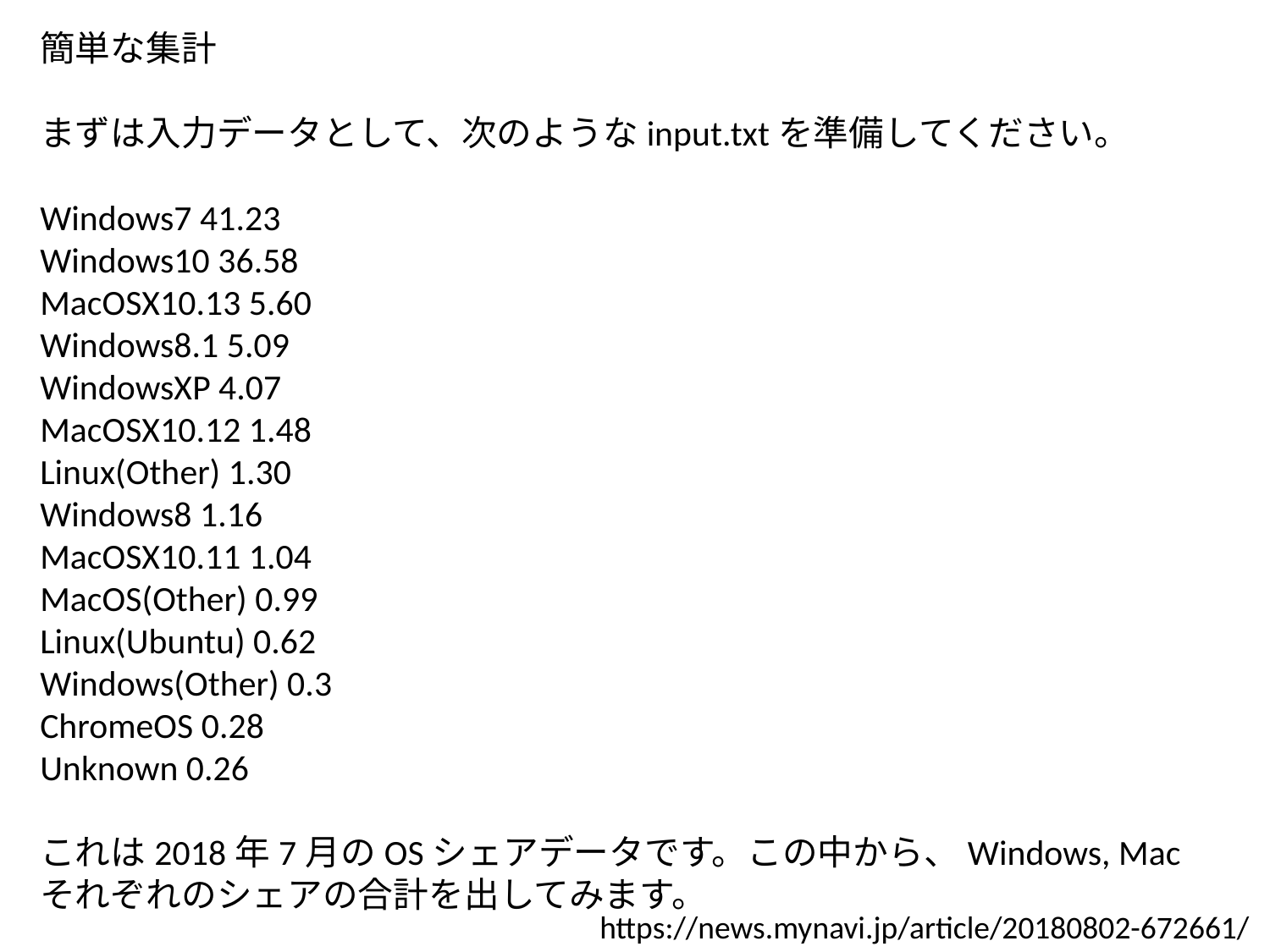

簡単な集計

まずは入力データとして、次のようなinput.txtを準備してください。

Windows7 41.23
Windows10 36.58
MacOSX10.13 5.60
Windows8.1 5.09
WindowsXP 4.07
MacOSX10.12 1.48
Linux(Other) 1.30
Windows8 1.16
MacOSX10.11 1.04
MacOS(Other) 0.99
Linux(Ubuntu) 0.62
Windows(Other) 0.3
ChromeOS 0.28
Unknown 0.26

これは2018年7月のOSシェアデータです。この中から、Windows, Macそれぞれのシェアの合計を出してみます。
https://news.mynavi.jp/article/20180802-672661/